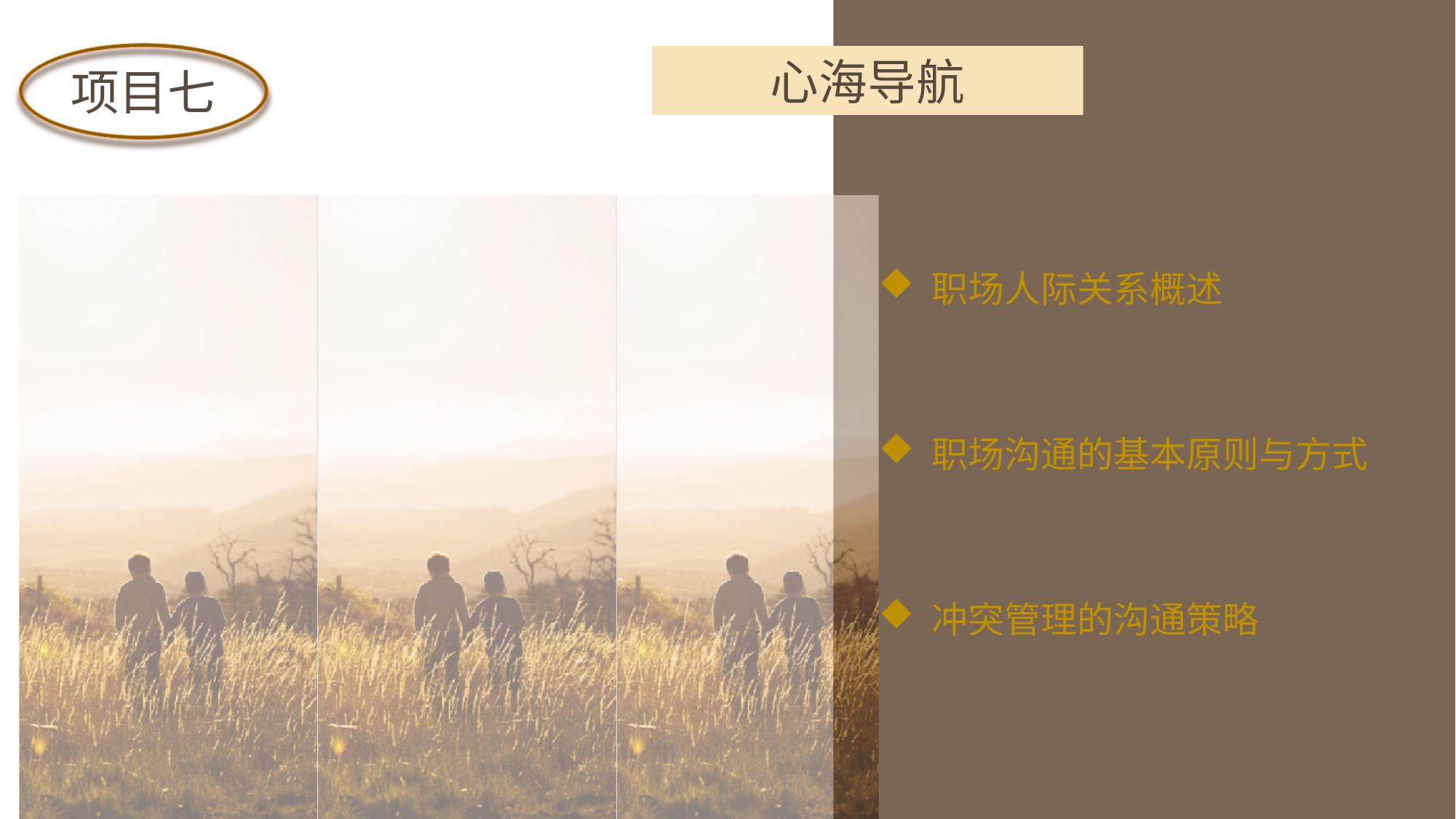

项目七
心海导航

 职场人际关系概述
 职场沟通的基本原则与方式
 冲突管理的沟通策略